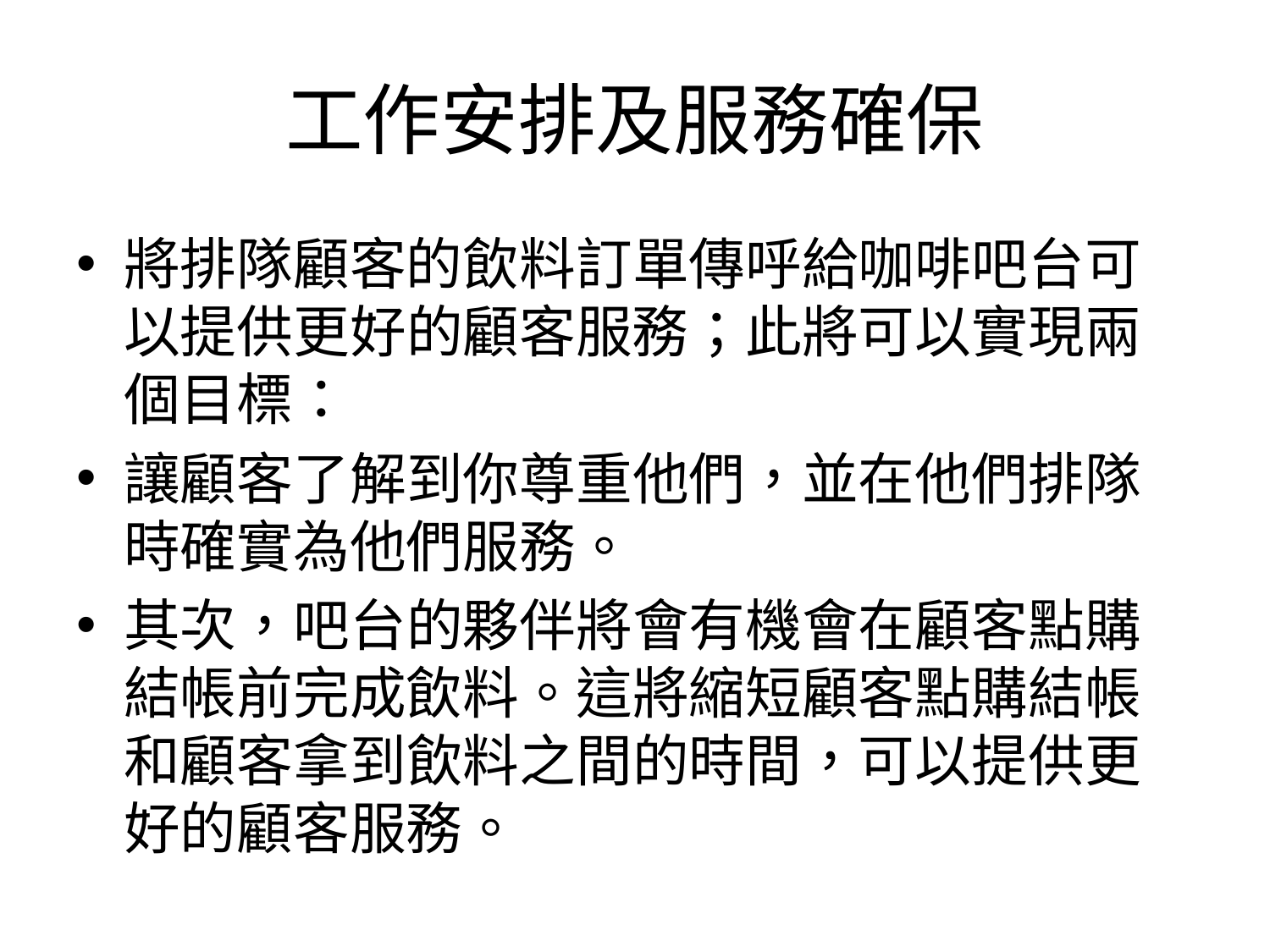

# 工作安排及服務確保
將排隊顧客的飲料訂單傳呼給咖啡吧台可以提供更好的顧客服務；此將可以實現兩個目標：
讓顧客了解到你尊重他們，並在他們排隊時確實為他們服務。
其次，吧台的夥伴將會有機會在顧客點購結帳前完成飲料。這將縮短顧客點購結帳和顧客拿到飲料之間的時間，可以提供更好的顧客服務。